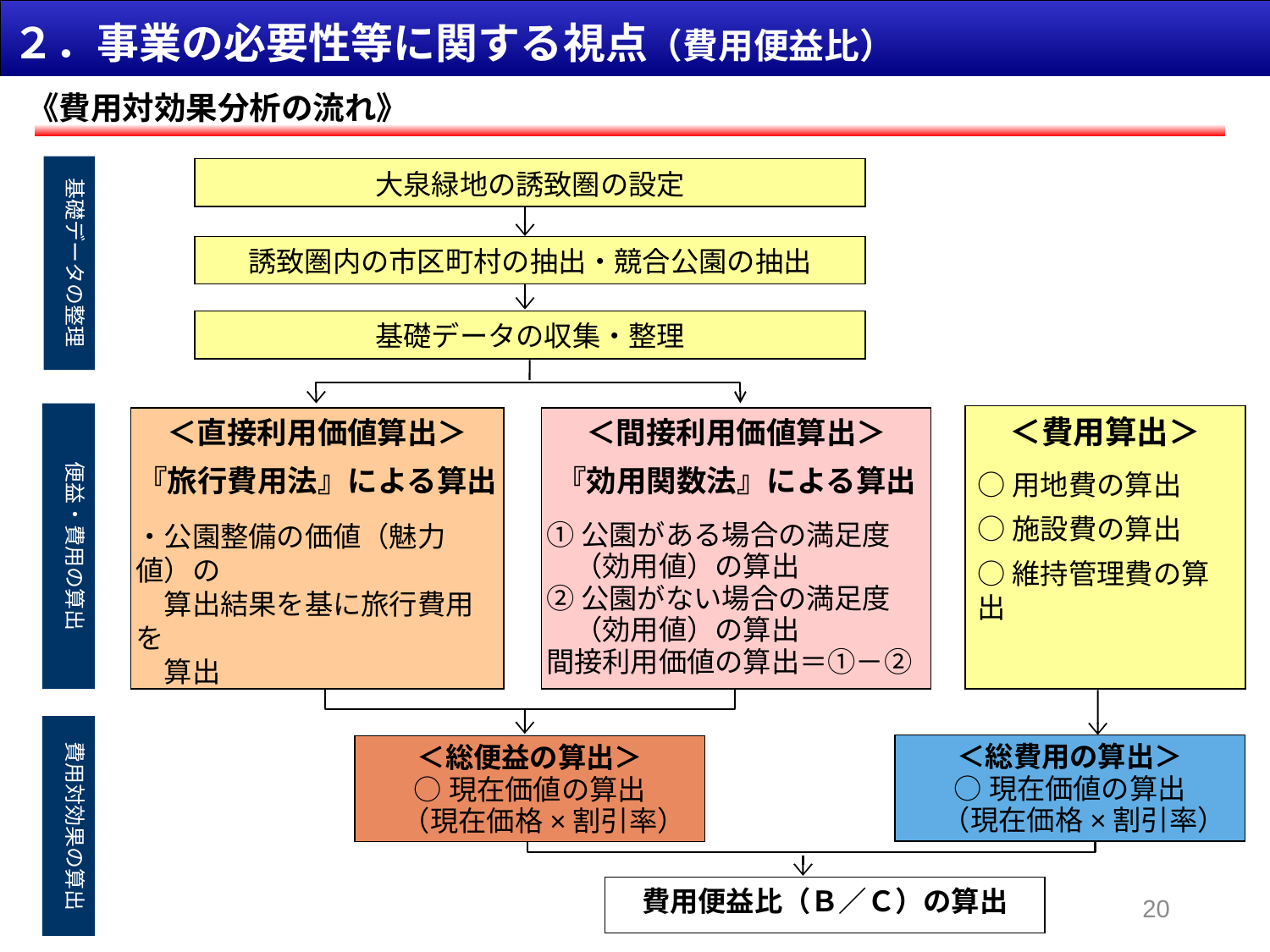

２．事業の必要性等に関する視点（費用便益比）
《費用対効果分析の流れ》

基礎データの整理
大泉緑地の誘致圏の設定

誘致圏内の市区町村の抽出・競合公園の抽出

基礎データの収集・整理

便益・費用の算出
＜費用算出＞
○用地費の算出
○施設費の算出
○維持管理費の算出

＜直接利用価値算出＞
『旅行費用法』による算出
・公園整備の価値（魅力値）の
　算出結果を基に旅行費用を
　算出
＜間接利用価値算出＞
『効用関数法』による算出
①公園がある場合の満足度
　（効用値）の算出
②公園がない場合の満足度
　（効用値）の算出
間接利用価値の算出＝①－②

費用対効果の算出
＜総費用の算出＞
○現在価値の算出
　（現在価格×割引率）

＜総便益の算出＞
○現在価値の算出
　（現在価格×割引率）

費用便益比（Ｂ／Ｃ）の算出
20